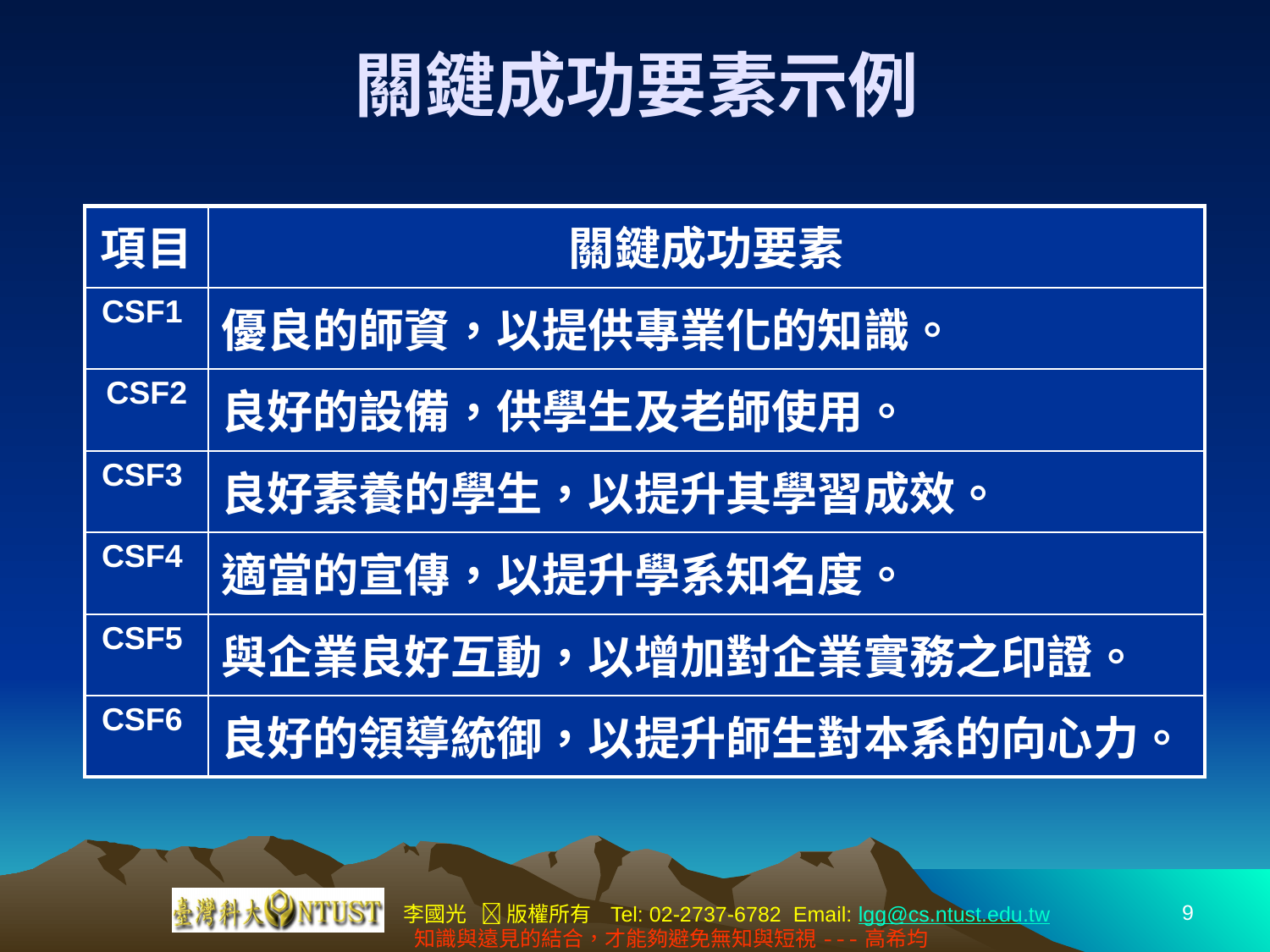

# 關鍵成功要素示例
| 項目 | 關鍵成功要素 |
| --- | --- |
| CSF1 | 優良的師資，以提供專業化的知識。 |
| CSF2 | 良好的設備，供學生及老師使用。 |
| CSF3 | 良好素養的學生，以提升其學習成效。 |
| CSF4 | 適當的宣傳，以提升學系知名度。 |
| CSF5 | 與企業良好互動，以增加對企業實務之印證。 |
| CSF6 | 良好的領導統御，以提升師生對本系的向心力。 |
9